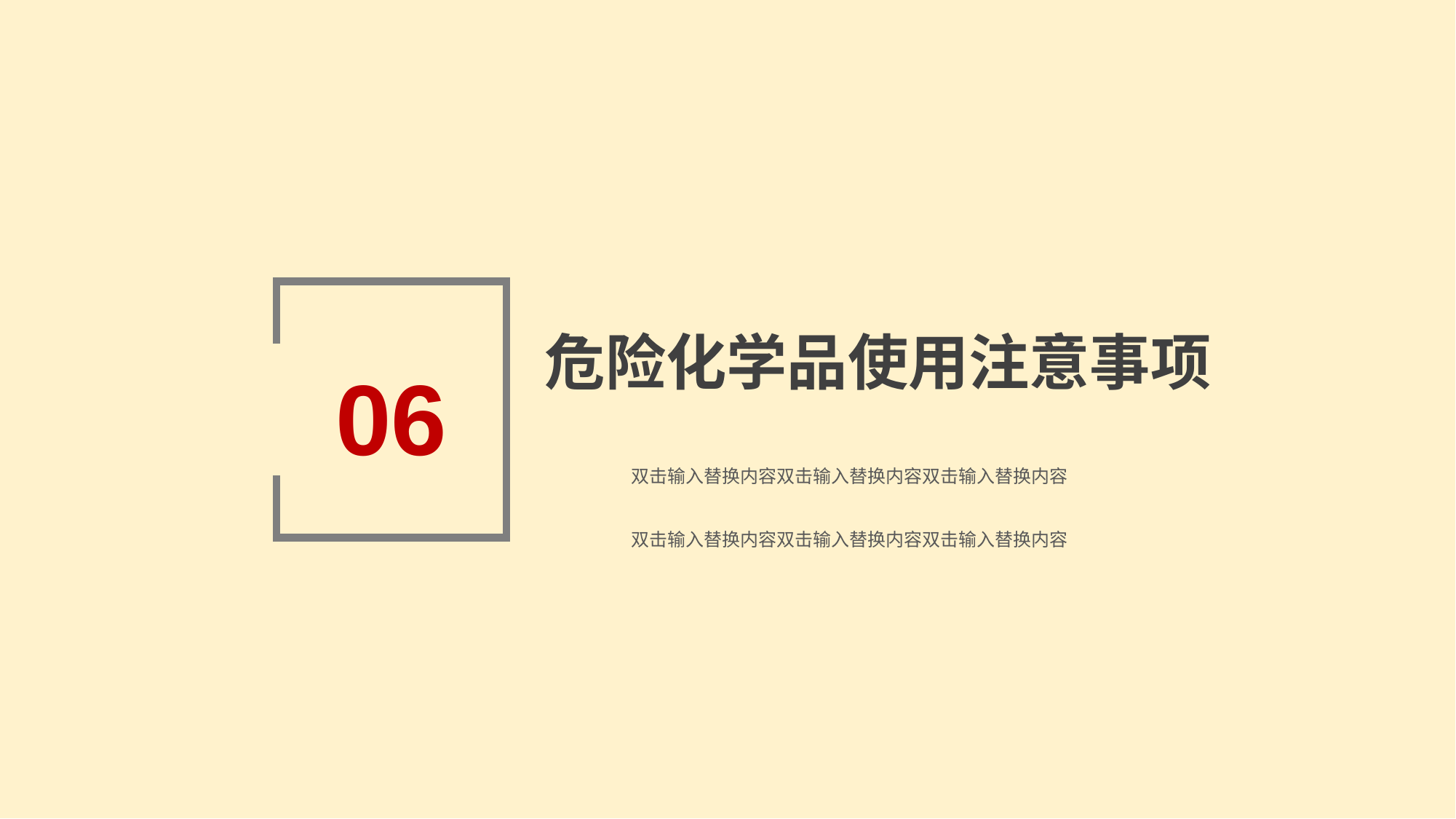

06
危险化学品使用注意事项
双击输入替换内容双击输入替换内容双击输入替换内容
双击输入替换内容双击输入替换内容双击输入替换内容